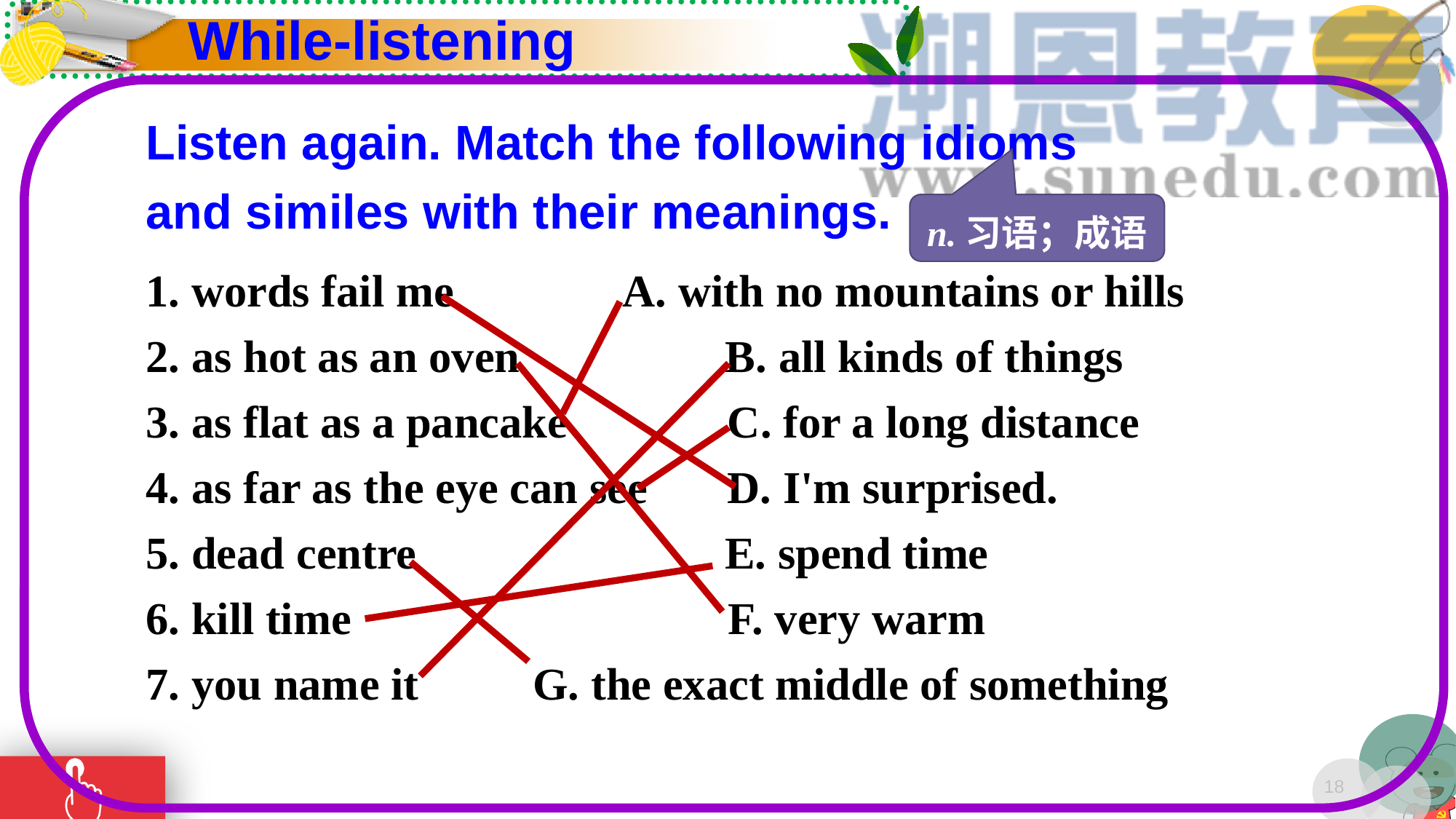

While-listening
Listen again. Match the following idioms and similes with their meanings.
n.习语；成语
1. words fail me               A. with no mountains or hills
2. as hot as an oven                  B. all kinds of things
3. as flat as a pancake              C. for a long distance
4. as far as the eye can see       D. I'm surprised.
5. dead centre                           E. spend time
6. kill time                                 F. very warm
7. you name it          G. the exact middle of something